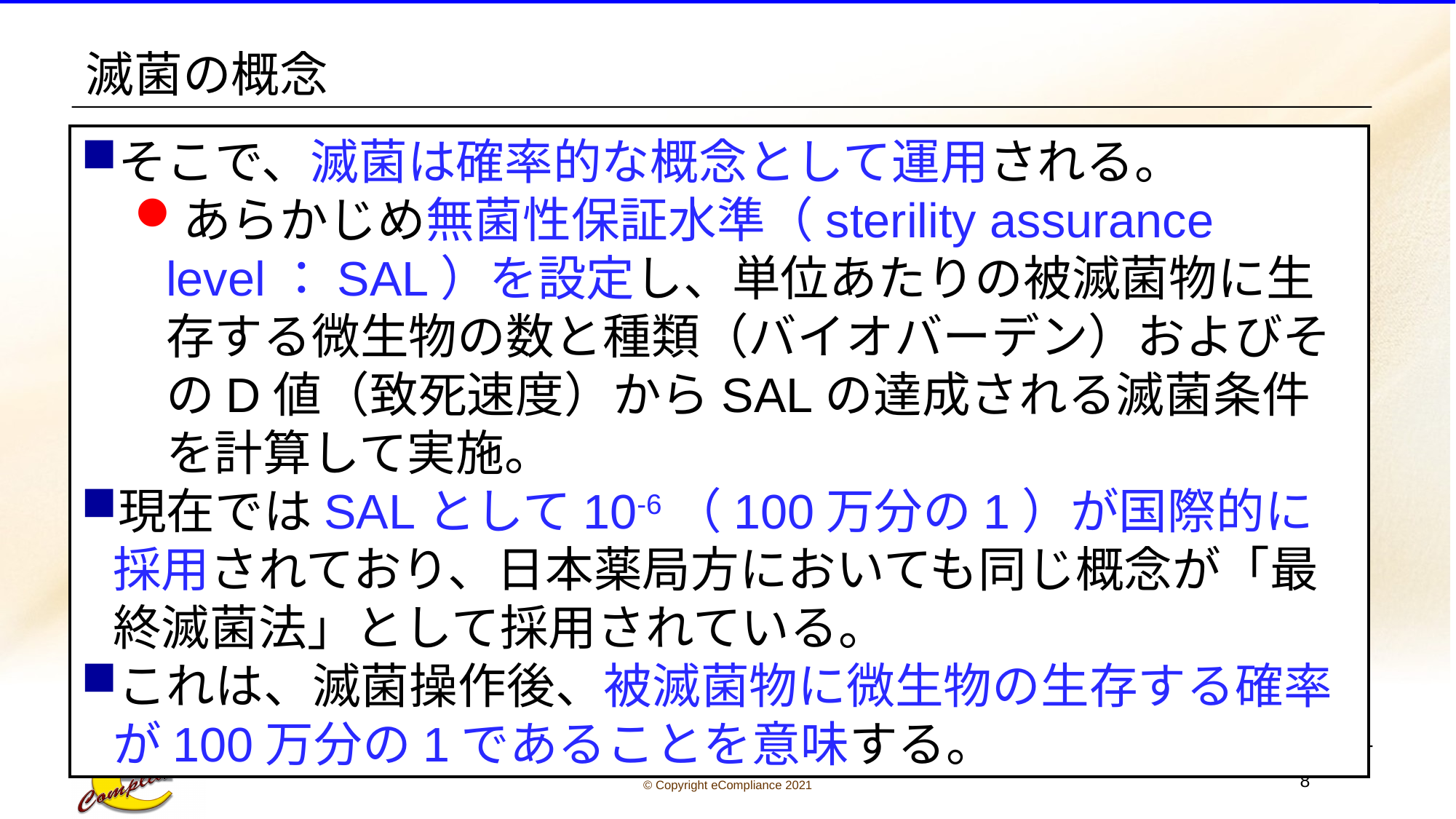

# 滅菌の概念
そこで、滅菌は確率的な概念として運用される。
あらかじめ無菌性保証水準（sterility assurance level：SAL）を設定し、単位あたりの被滅菌物に生存する微生物の数と種類（バイオバーデン）およびそのD値（致死速度）からSALの達成される滅菌条件を計算して実施。
現在ではSALとして10-6（100万分の1）が国際的に採用されており、日本薬局方においても同じ概念が「最終滅菌法」として採用されている。
これは、滅菌操作後、被滅菌物に微生物の生存する確率が100万分の1であることを意味する。